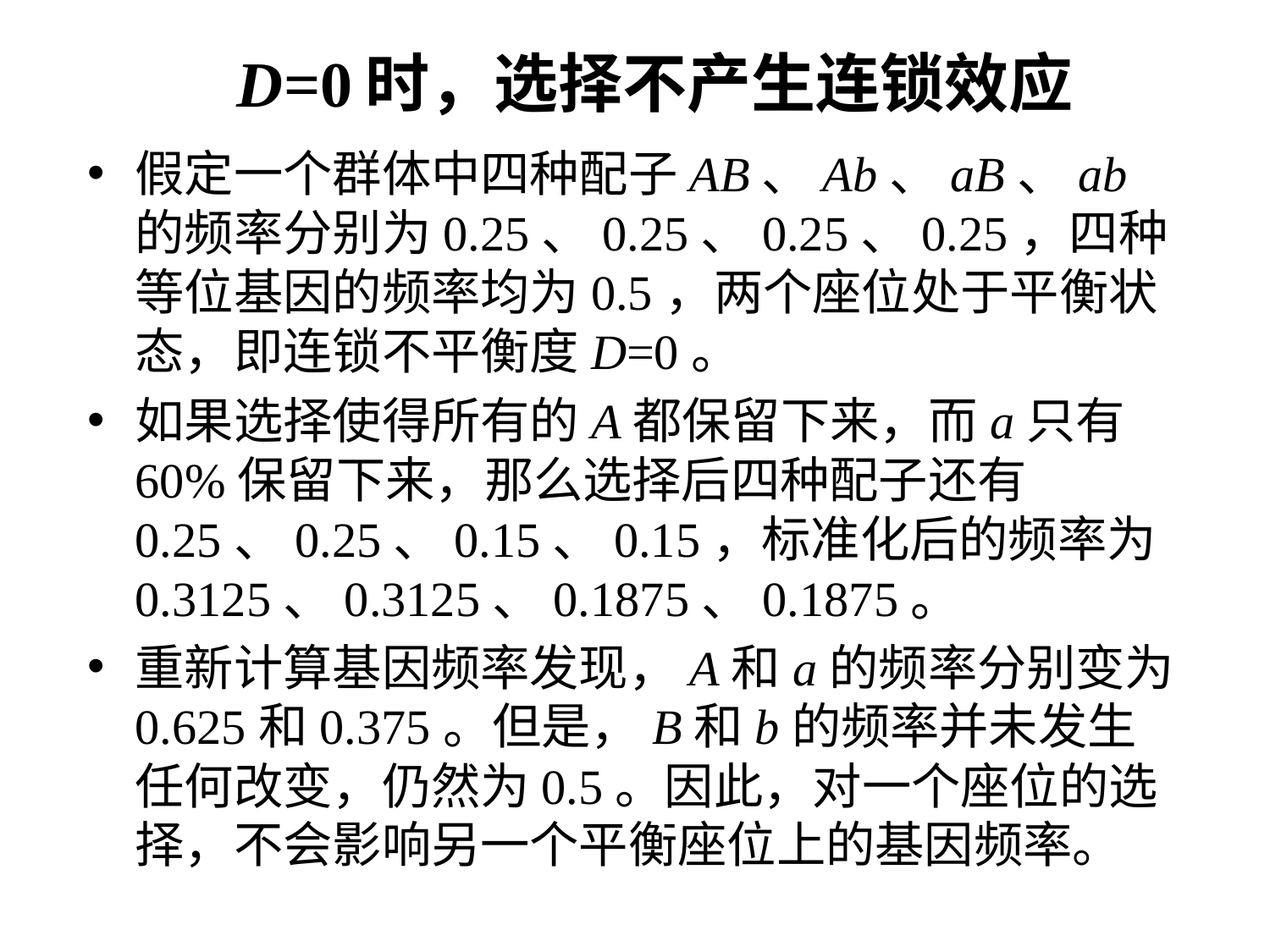

# D=0时，选择不产生连锁效应
假定一个群体中四种配子AB、Ab、aB、ab的频率分别为0.25、0.25、0.25、0.25，四种等位基因的频率均为0.5，两个座位处于平衡状态，即连锁不平衡度D=0。
如果选择使得所有的A都保留下来，而a只有60%保留下来，那么选择后四种配子还有0.25、0.25、0.15、0.15，标准化后的频率为0.3125、0.3125、0.1875、0.1875。
重新计算基因频率发现，A和a的频率分别变为0.625和0.375。但是，B和b的频率并未发生任何改变，仍然为0.5。因此，对一个座位的选择，不会影响另一个平衡座位上的基因频率。